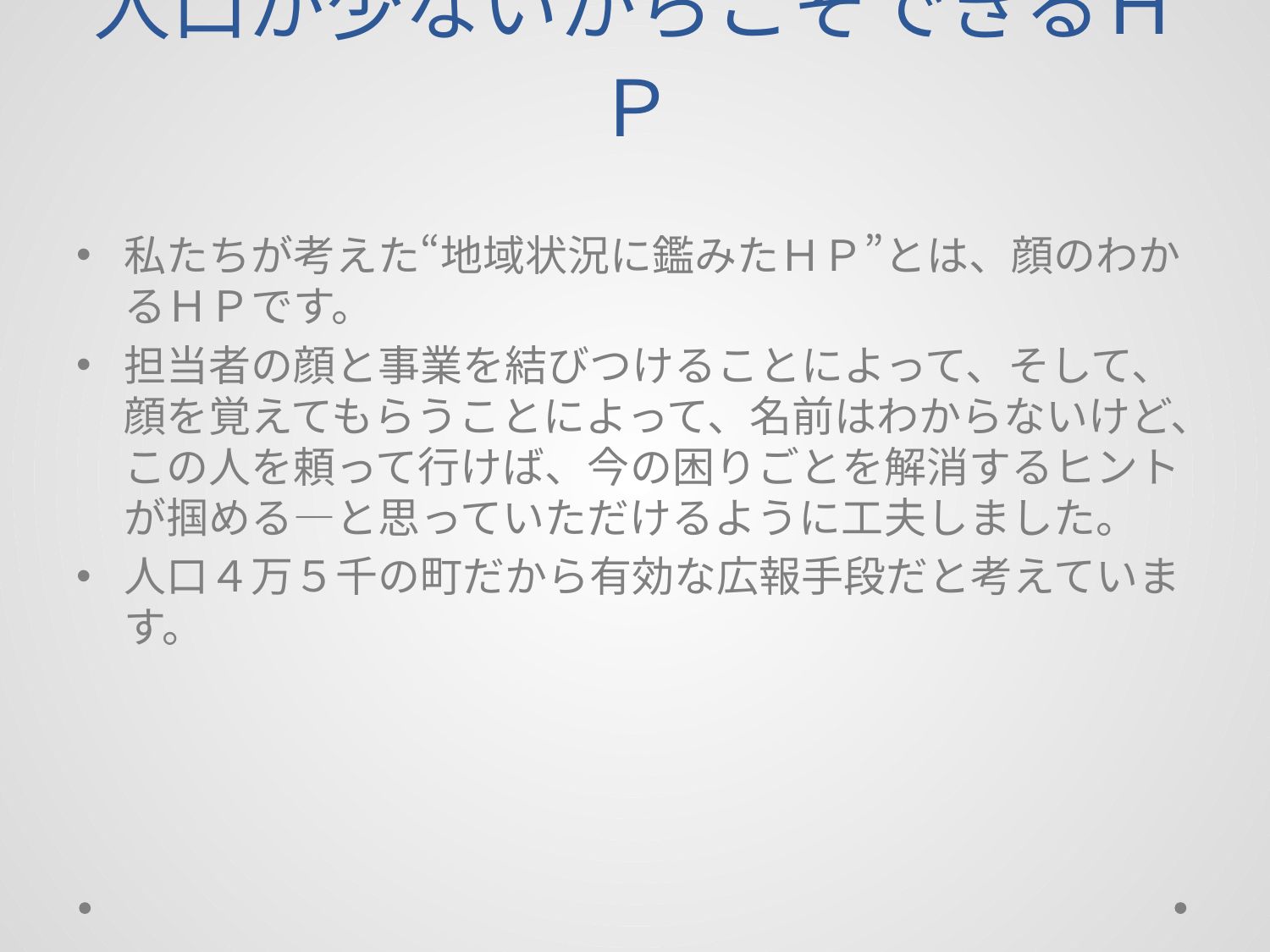

# 人口が少ないからこそできるＨＰ
私たちが考えた“地域状況に鑑みたＨＰ”とは、顔のわかるＨＰです。
担当者の顔と事業を結びつけることによって、そして、顔を覚えてもらうことによって、名前はわからないけど、この人を頼って行けば、今の困りごとを解消するヒントが掴める―と思っていただけるように工夫しました。
人口４万５千の町だから有効な広報手段だと考えています。